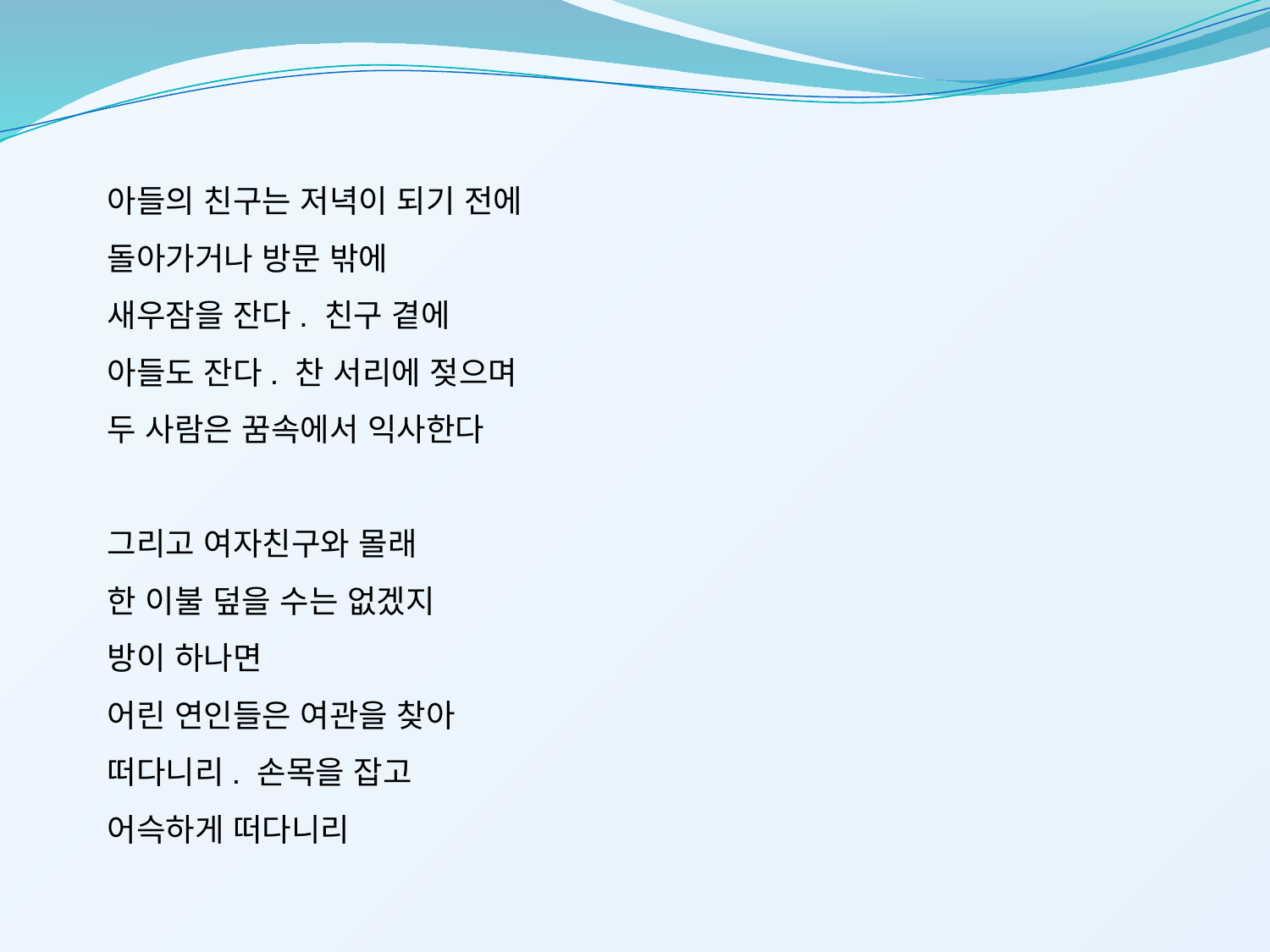

아들의 친구는 저녁이 되기 전에
돌아가거나 방문 밖에
새우잠을 잔다. 친구 곁에
아들도 잔다. 찬 서리에 젖으며
두 사람은 꿈속에서 익사한다

그리고 여자친구와 몰래
한 이불 덮을 수는 없겠지
방이 하나면
어린 연인들은 여관을 찾아
떠다니리. 손목을 잡고
어슥하게 떠다니리